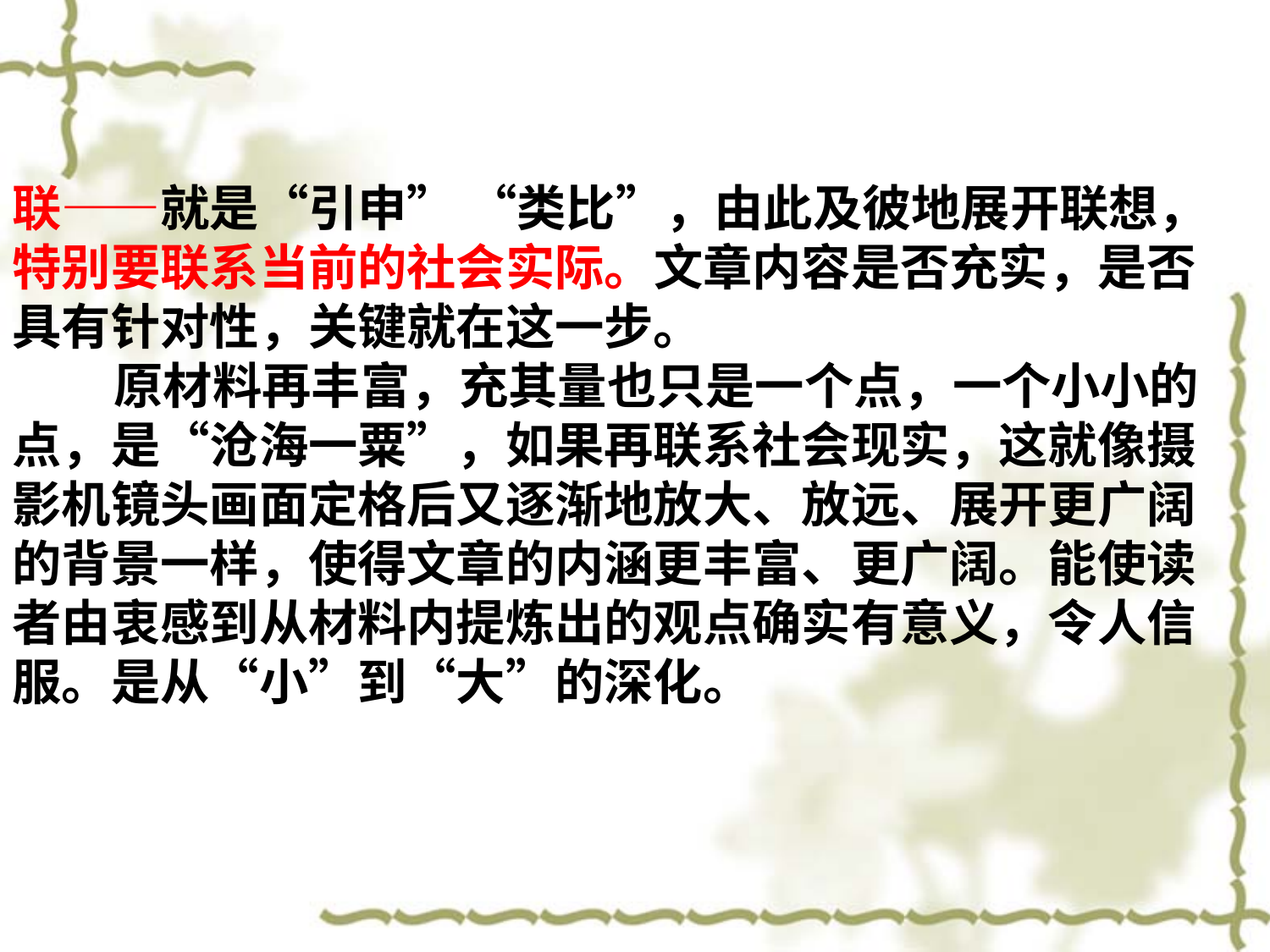

联——就是“引申” “类比”，由此及彼地展开联想，特别要联系当前的社会实际。文章内容是否充实，是否具有针对性，关键就在这一步。
        原材料再丰富，充其量也只是一个点，一个小小的点，是“沧海一粟”，如果再联系社会现实，这就像摄影机镜头画面定格后又逐渐地放大、放远、展开更广阔的背景一样，使得文章的内涵更丰富、更广阔。能使读者由衷感到从材料内提炼出的观点确实有意义，令人信服。是从“小”到“大”的深化。

10